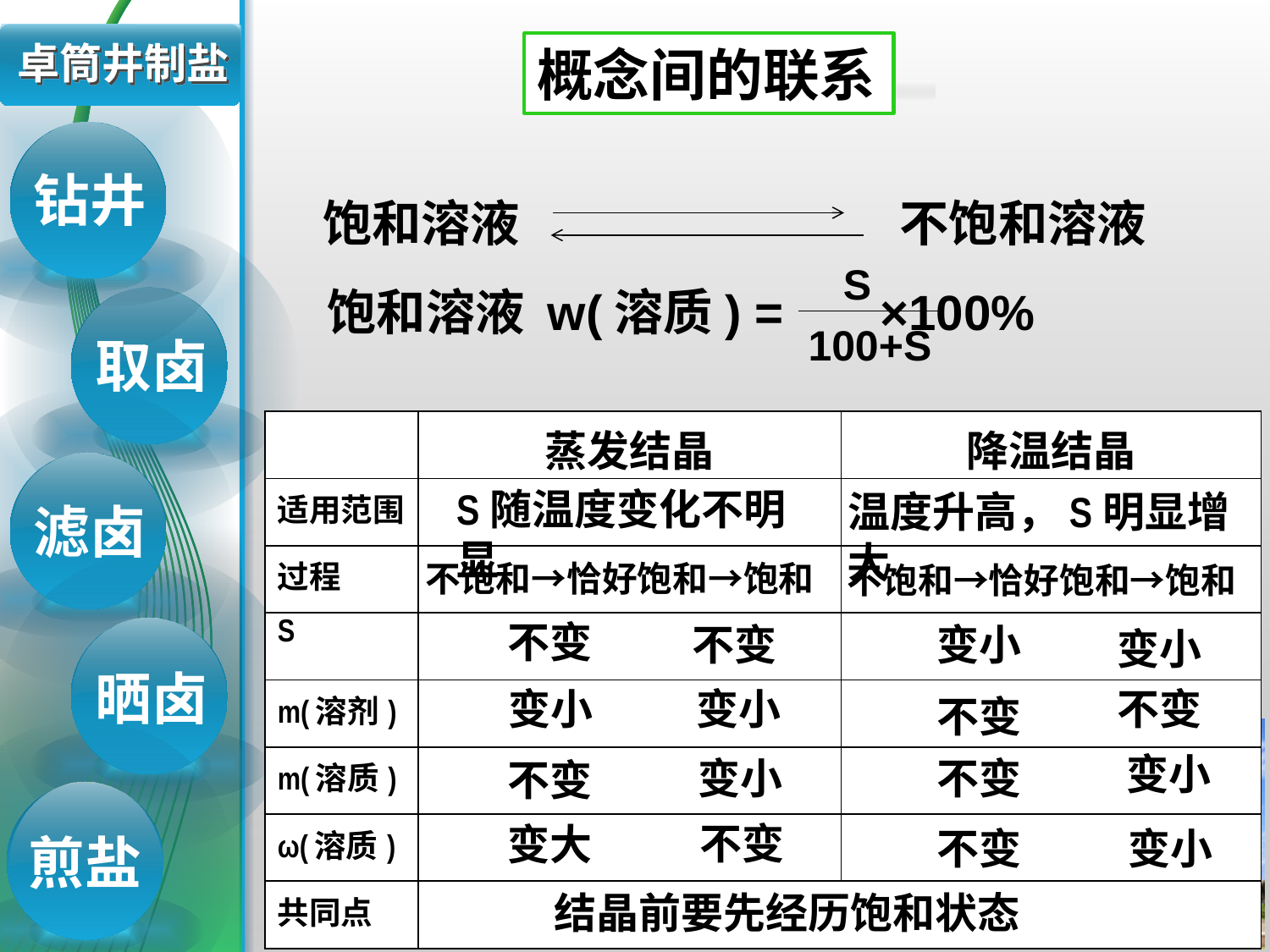

# 卓筒井制盐
概念间的联系

钻井
饱和溶液
不饱和溶液

S
饱和溶液 w(溶质) =       ×100%
100+S
取卤

|  | 蒸发结晶 | 降温结晶 |
| --- | --- | --- |
| 适用范围 |  |  |
| 过程 |  |  |
| S |  |  |
| m(溶剂) |  |  |
| m(溶质) |  |  |
| ω(溶质) |  |  |
| 共同点 |  |  |
S随温度变化不明显
温度升高，S明显增大
滤卤

不饱和→恰好饱和→饱和
不饱和→恰好饱和→饱和

不变
不变
变小
变小
晒卤
变小
变小
不变
不变

变小
不变
变小
不变
Section header
不变
变大
不变
变小
煎盐
结晶前要先经历饱和状态